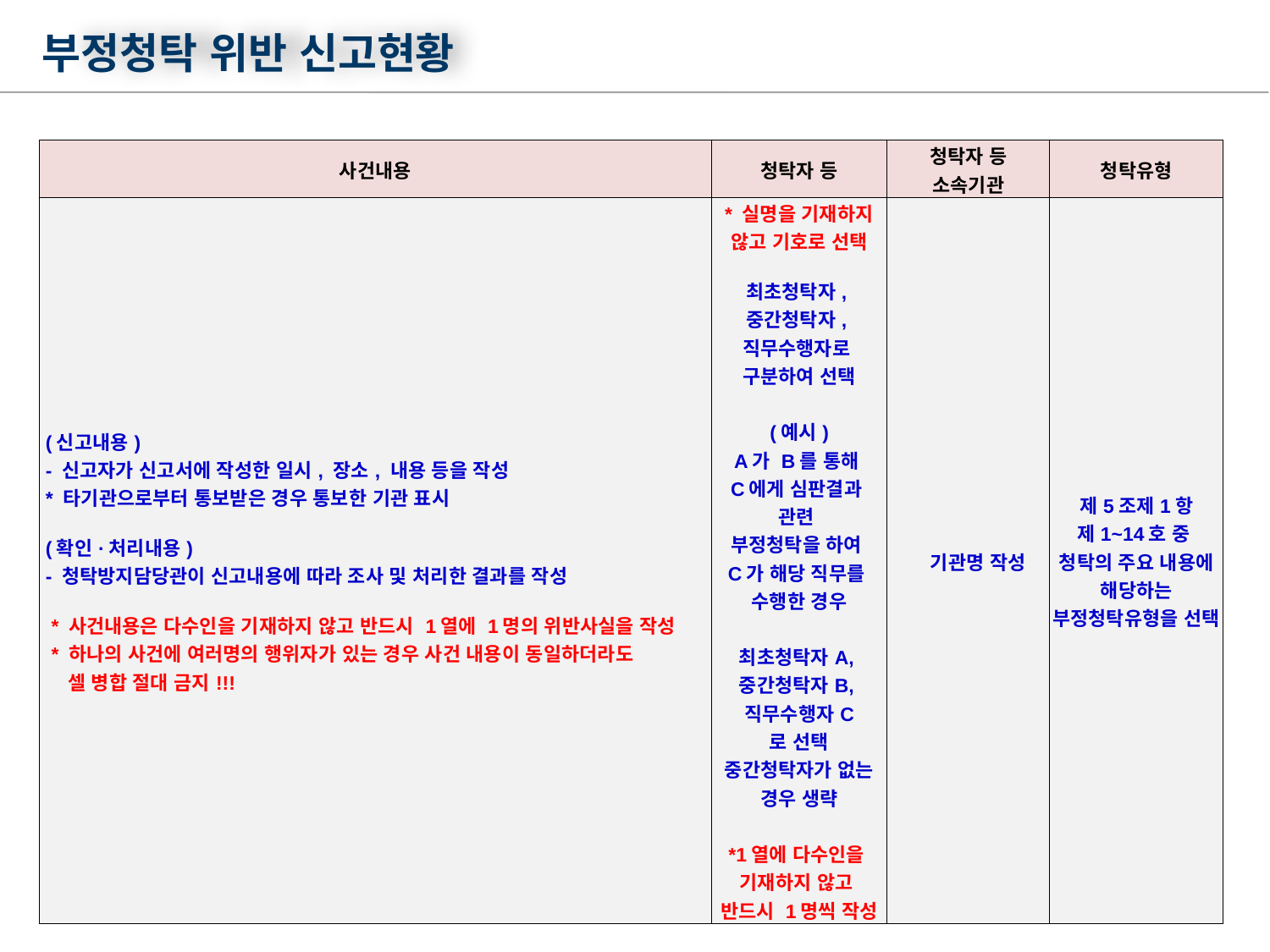

부정청탁 위반 신고현황
| 사건내용 | 청탁자 등 | 청탁자 등 소속기관 | 청탁유형 |
| --- | --- | --- | --- |
| (신고내용) - 신고자가 신고서에 작성한 일시, 장소, 내용 등을 작성 \* 타기관으로부터 통보받은 경우 통보한 기관 표시 (확인·처리내용) - 청탁방지담당관이 신고내용에 따라 조사 및 처리한 결과를 작성 \* 사건내용은 다수인을 기재하지 않고 반드시 1열에 1명의 위반사실을 작성 \* 하나의 사건에 여러명의 행위자가 있는 경우 사건 내용이 동일하더라도 셀 병합 절대 금지!!! | \* 실명을 기재하지 않고 기호로 선택 최초청탁자, 중간청탁자, 직무수행자로 구분하여 선택 (예시) A가 B를 통해 C에게 심판결과 관련 부정청탁을 하여 C가 해당 직무를 수행한 경우 최초청탁자A, 중간청탁자B, 직무수행자C 로 선택 중간청탁자가 없는 경우 생략 \*1열에 다수인을 기재하지 않고 반드시 1명씩 작성 | 기관명 작성 | 제5조제1항 제1~14호 중 청탁의 주요 내용에 해당하는 부정청탁유형을 선택 |